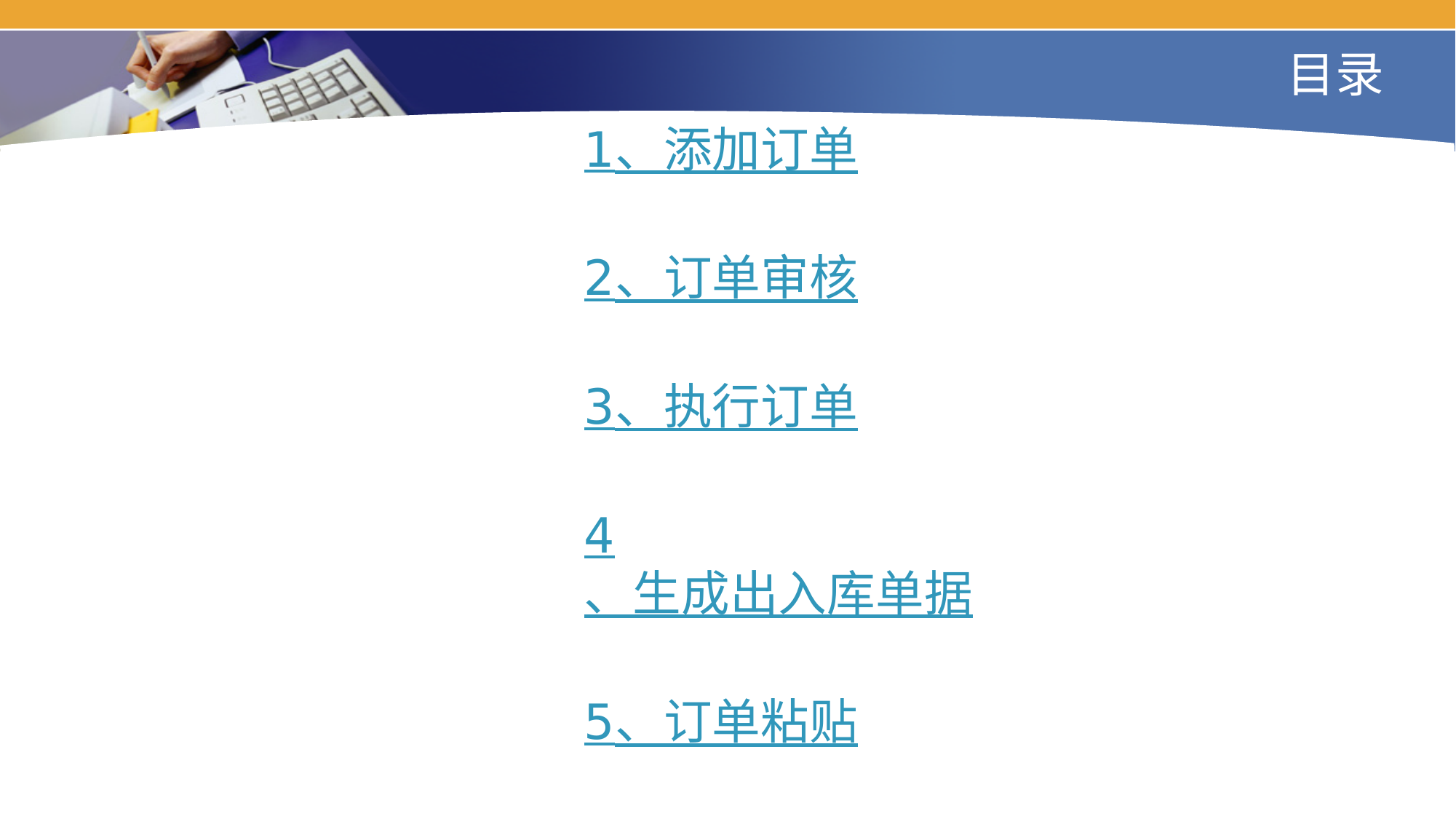

# 目录
1、添加订单

2、订单审核

3、执行订单

4、生成出入库单据

5、订单粘贴

6、查询